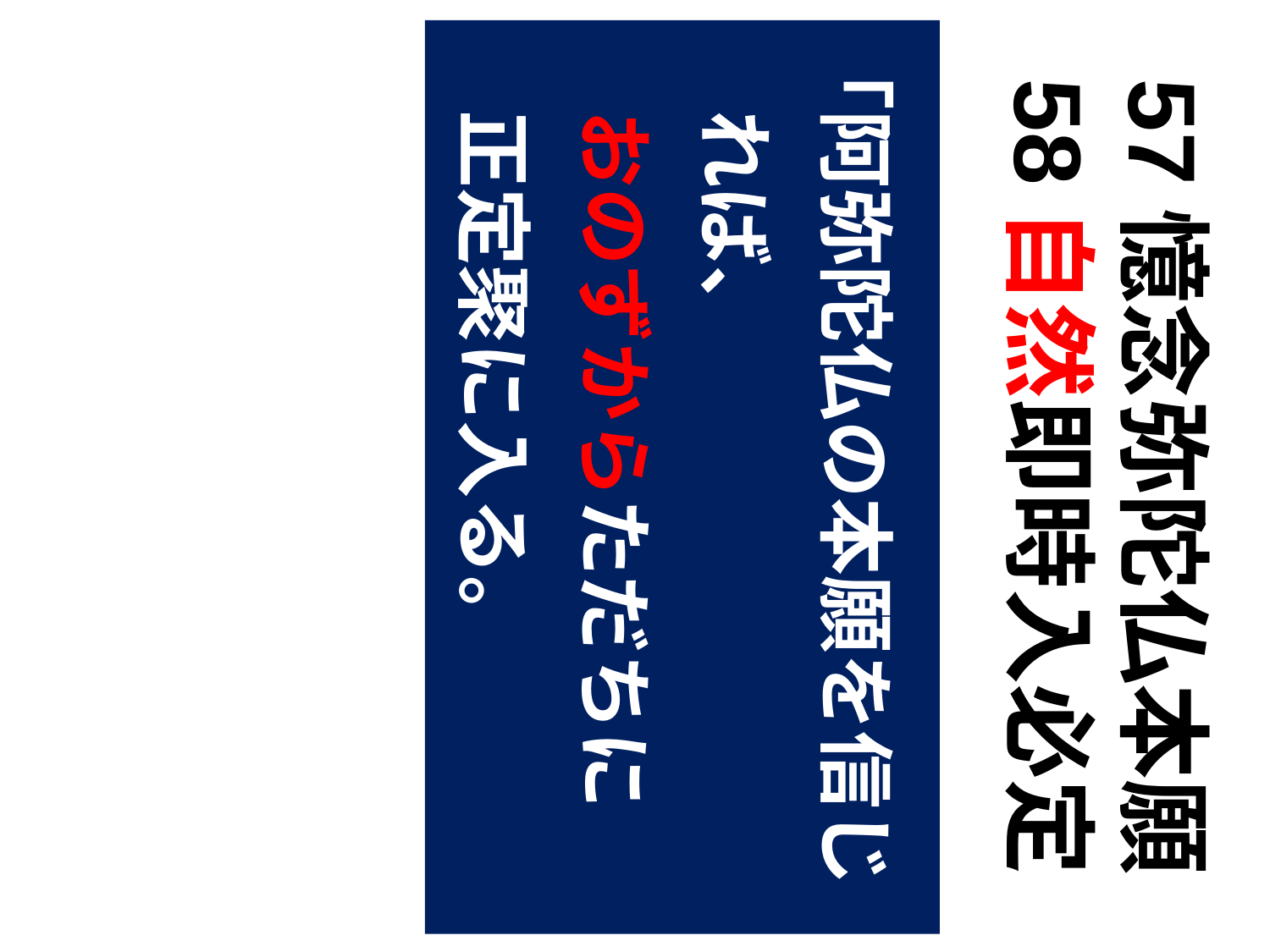

57憶念弥陀仏本願
58自然即時入必定
「阿弥陀仏の本願を信じ
　れば、
　おのずからただちに
　正定聚に入る。